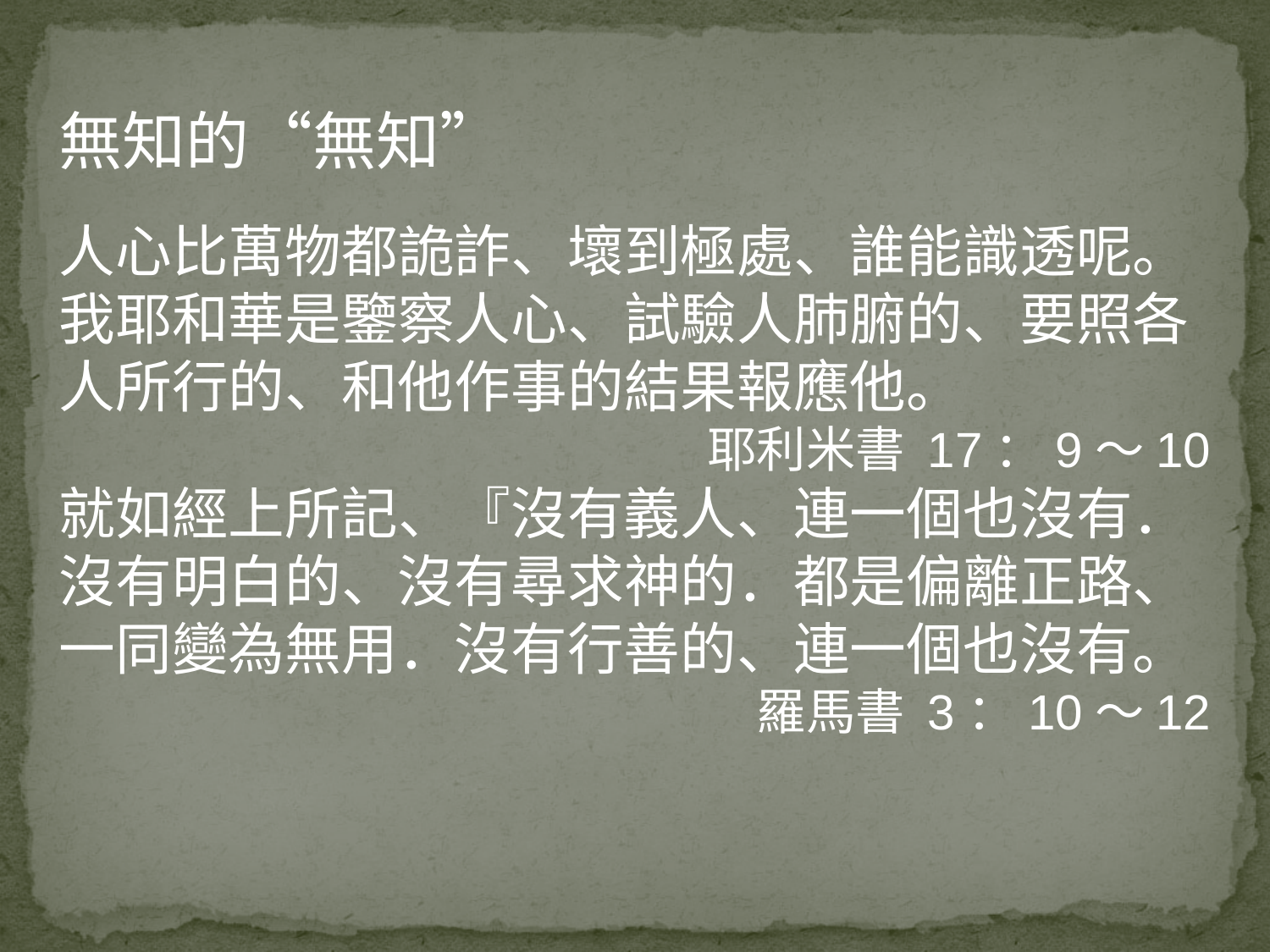

無知的“無知”

人心比萬物都詭詐、壞到極處、誰能識透呢。我耶和華是鑒察人心、試驗人肺腑的、要照各人所行的、和他作事的結果報應他。
耶利米書 17：9～10
就如經上所記、『沒有義人、連一個也沒有．沒有明白的、沒有尋求神的．都是偏離正路、一同變為無用．沒有行善的、連一個也沒有。
羅馬書 3：10～12